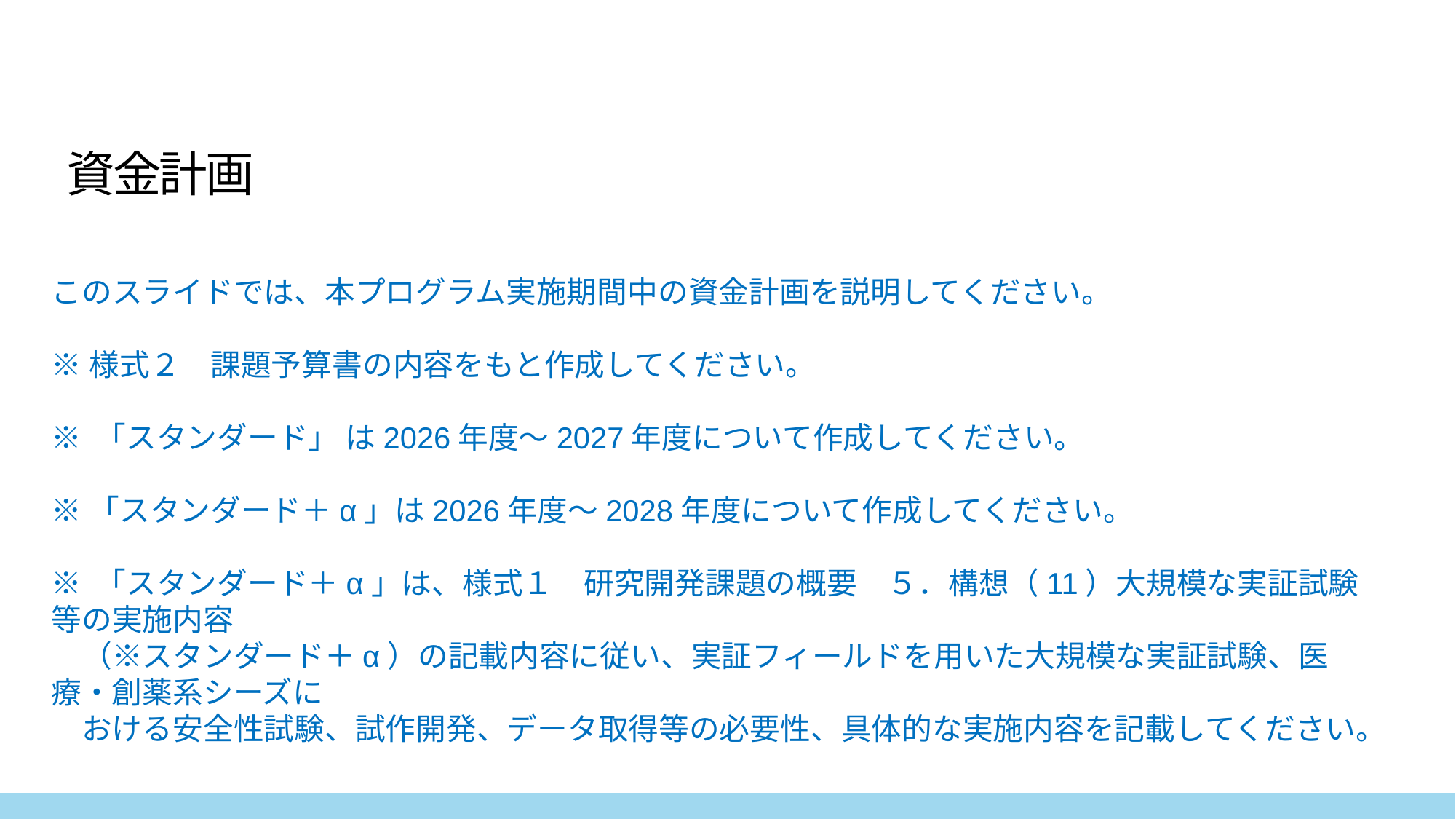

資金計画
このスライドでは、本プログラム実施期間中の資金計画を説明してください。

※様式２　課題予算書の内容をもと作成してください。

※ 「スタンダード」 は2026年度～2027年度について作成してください。

※「スタンダード＋α」は2026年度～2028年度について作成してください。

※ 「スタンダード＋α」は、様式１　研究開発課題の概要　５．構想（11）大規模な実証試験等の実施内容
　（※スタンダード＋α）の記載内容に従い、実証フィールドを用いた大規模な実証試験、医療・創薬系シーズに
　おける安全性試験、試作開発、データ取得等の必要性、具体的な実施内容を記載してください。